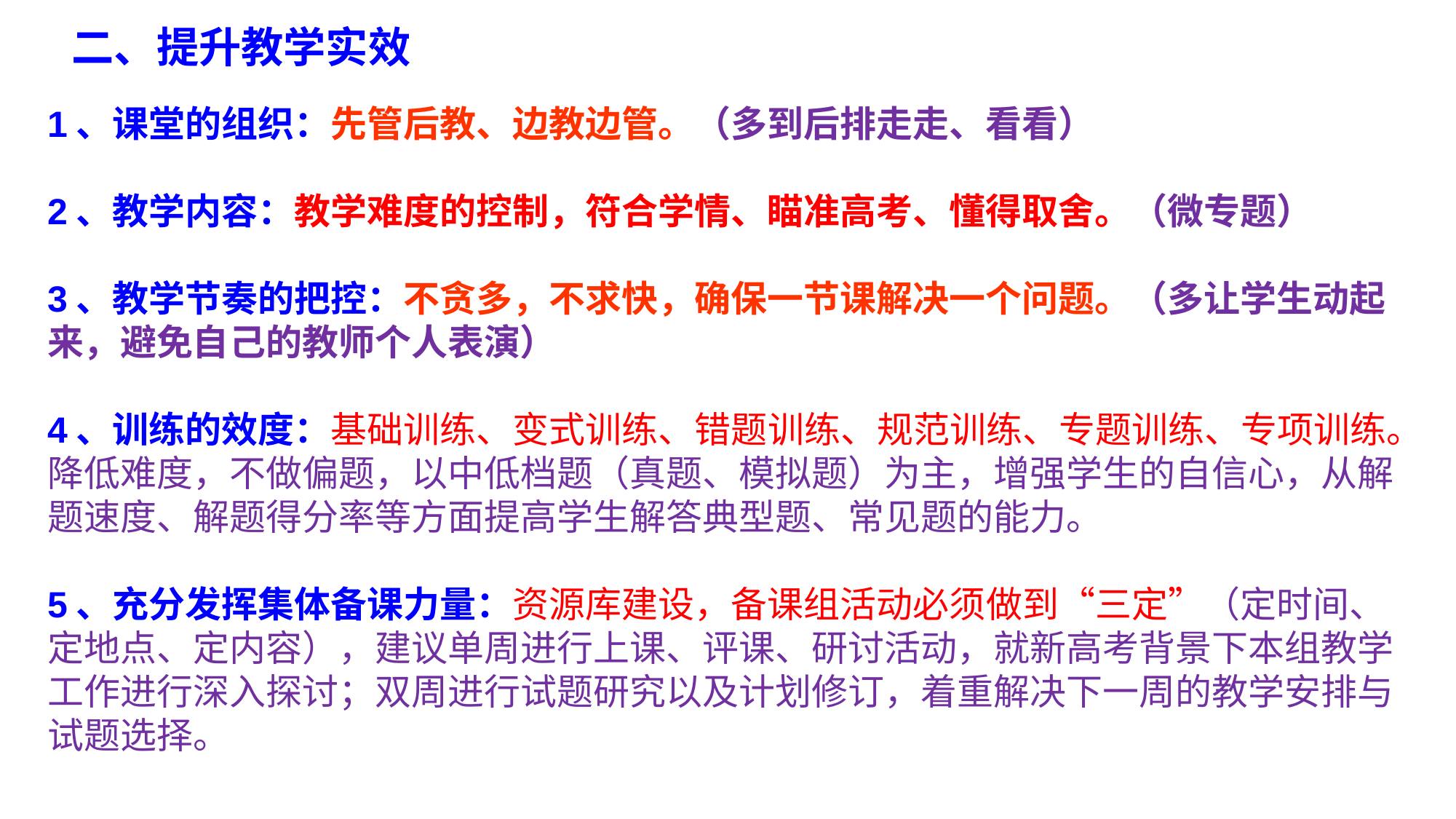

二、提升教学实效
1、课堂的组织：先管后教、边教边管。（多到后排走走、看看）

2、教学内容：教学难度的控制，符合学情、瞄准高考、懂得取舍。（微专题）

3、教学节奏的把控：不贪多，不求快，确保一节课解决一个问题。（多让学生动起来，避免自己的教师个人表演）

4、训练的效度：基础训练、变式训练、错题训练、规范训练、专题训练、专项训练。降低难度，不做偏题，以中低档题（真题、模拟题）为主，增强学生的自信心，从解题速度、解题得分率等方面提高学生解答典型题、常见题的能力。

5、充分发挥集体备课力量：资源库建设，备课组活动必须做到“三定”（定时间、定地点、定内容），建议单周进行上课、评课、研讨活动，就新高考背景下本组教学工作进行深入探讨；双周进行试题研究以及计划修订，着重解决下一周的教学安排与试题选择。